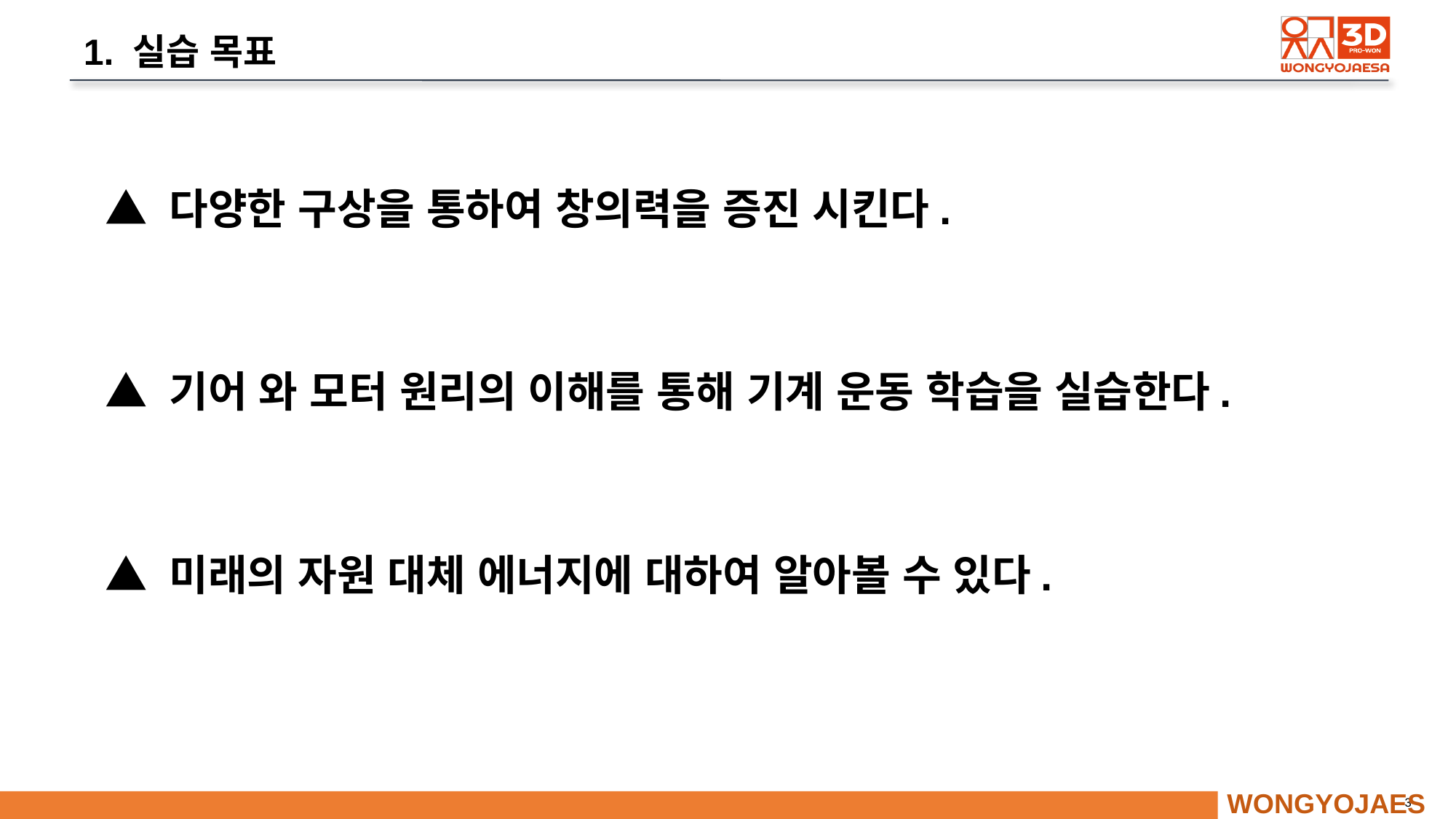

# 1. 실습 목표

▲ 다양한 구상을 통하여 창의력을 증진 시킨다.

▲ 기어 와 모터 원리의 이해를 통해 기계 운동 학습을 실습한다.

▲ 미래의 자원 대체 에너지에 대하여 알아볼 수 있다.
WONGYOJAESA